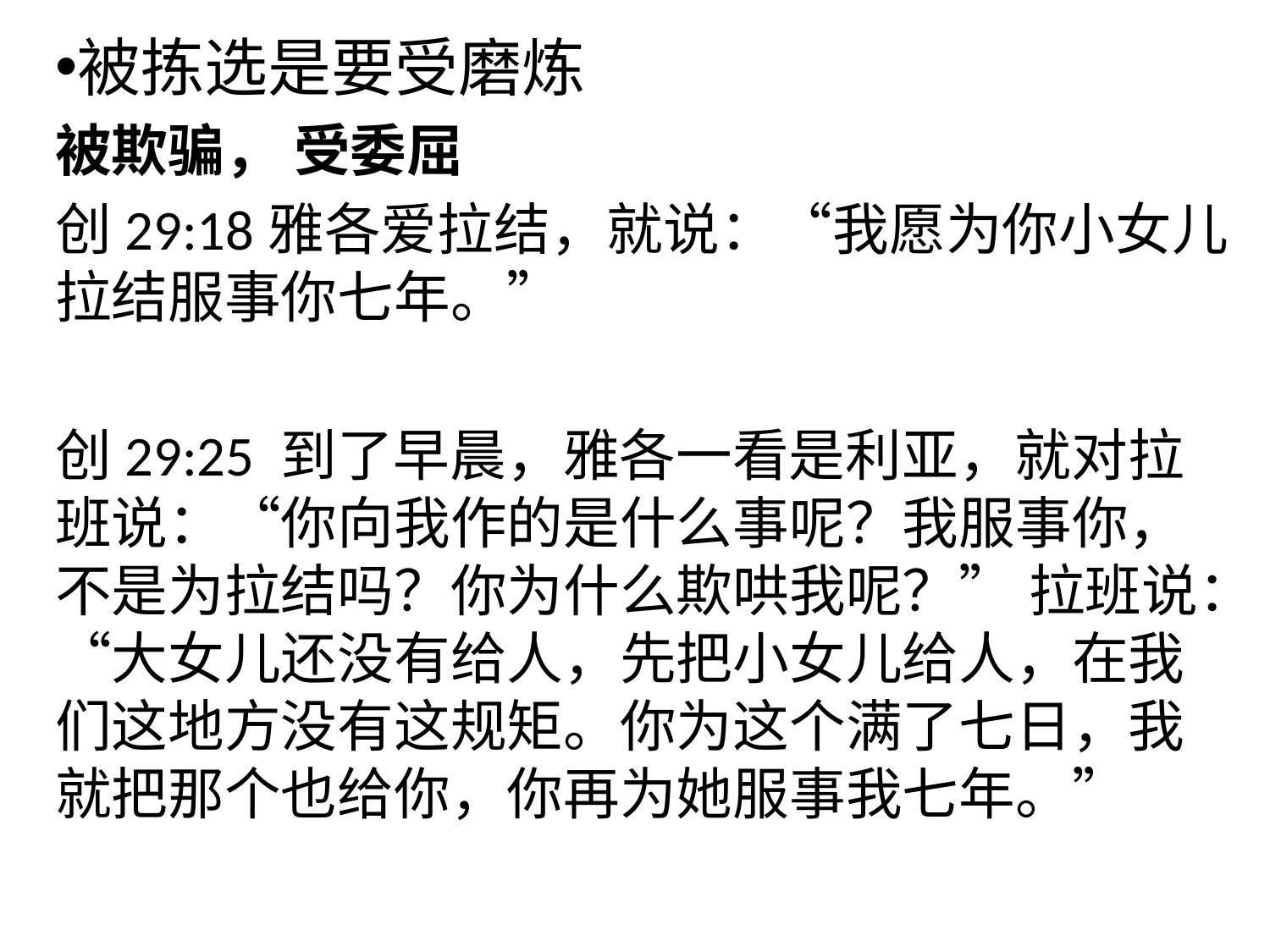

被拣选是要受磨炼
被欺骗， 受委屈
创29:18雅各爱拉结，就说：“我愿为你小女儿拉结服事你七年。”

创29:25 到了早晨，雅各一看是利亚，就对拉班说：“你向我作的是什么事呢？我服事你，不是为拉结吗？你为什么欺哄我呢？” 拉班说：“大女儿还没有给人，先把小女儿给人，在我们这地方没有这规矩。你为这个满了七日，我就把那个也给你，你再为她服事我七年。”